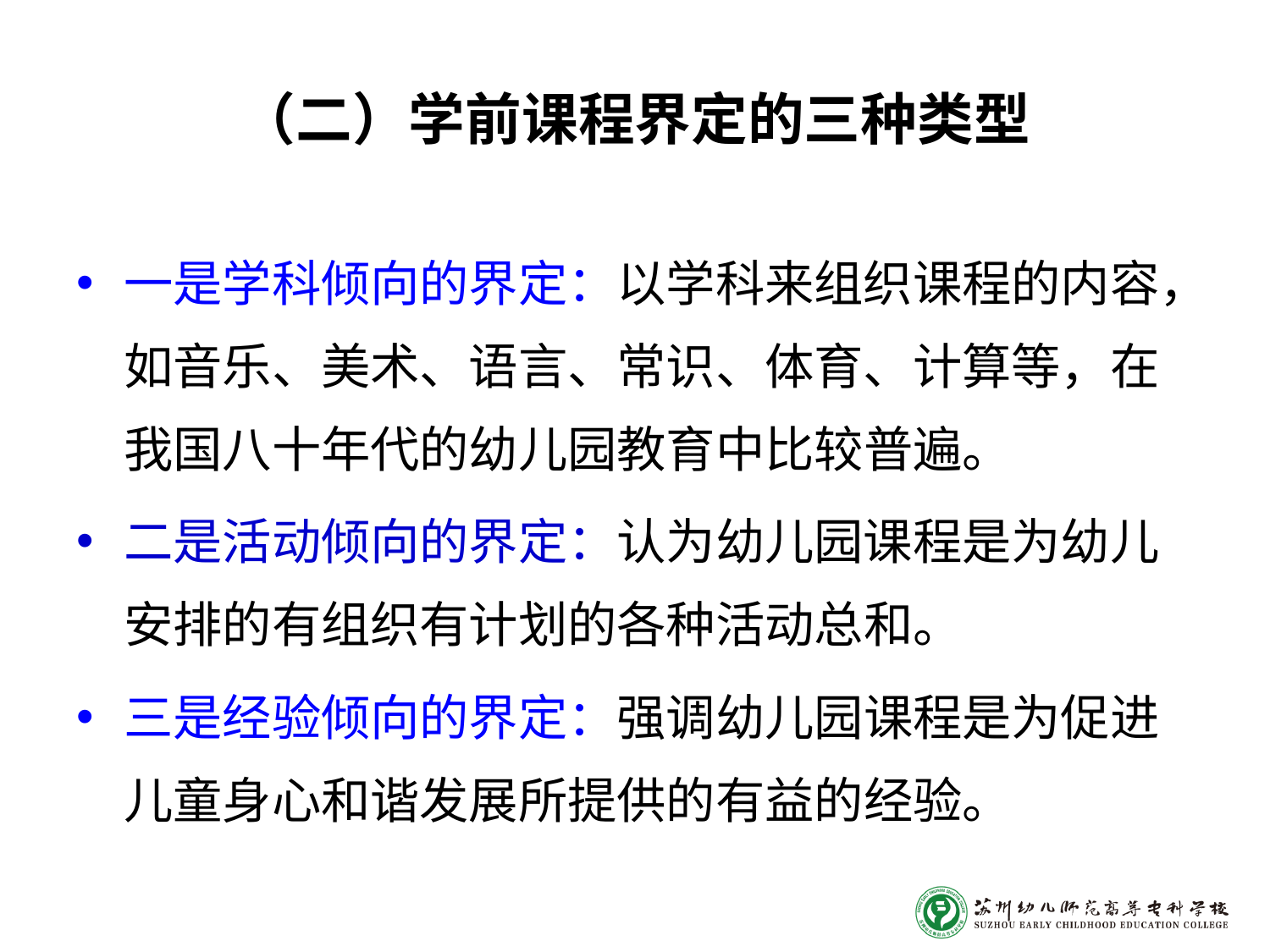

（二）学前课程界定的三种类型
一是学科倾向的界定：以学科来组织课程的内容，如音乐、美术、语言、常识、体育、计算等，在我国八十年代的幼儿园教育中比较普遍。
二是活动倾向的界定：认为幼儿园课程是为幼儿安排的有组织有计划的各种活动总和。
三是经验倾向的界定：强调幼儿园课程是为促进儿童身心和谐发展所提供的有益的经验。